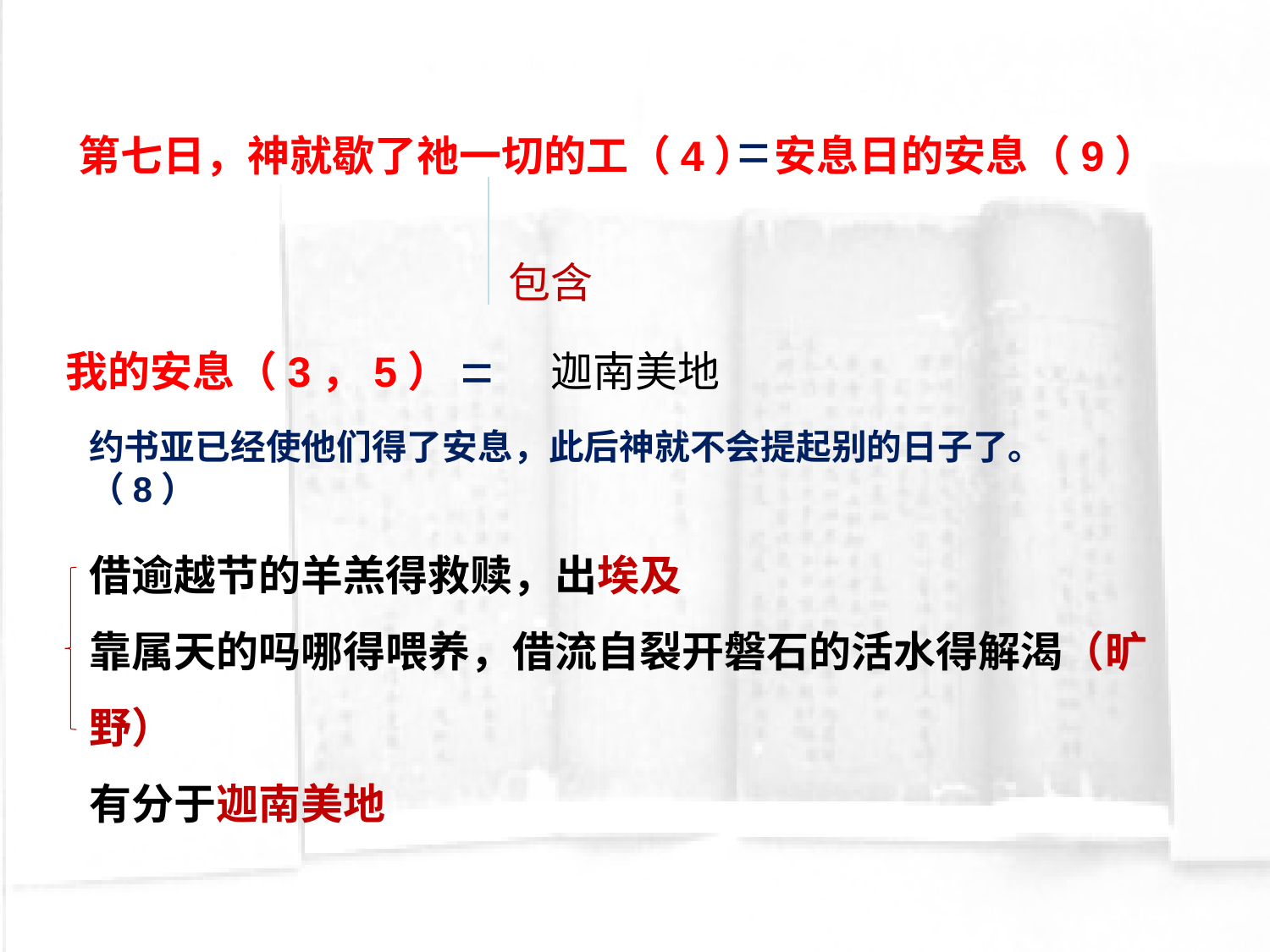

=
第七日，神就歇了祂一切的工（4）
安息日的安息（9）
包含
=
我的安息（3，5）
迦南美地
约书亚已经使他们得了安息，此后神就不会提起别的日子了。（8）
借逾越节的羊羔得救赎，出埃及
靠属天的吗哪得喂养，借流自裂开磐石的活水得解渴（旷野）
有分于迦南美地